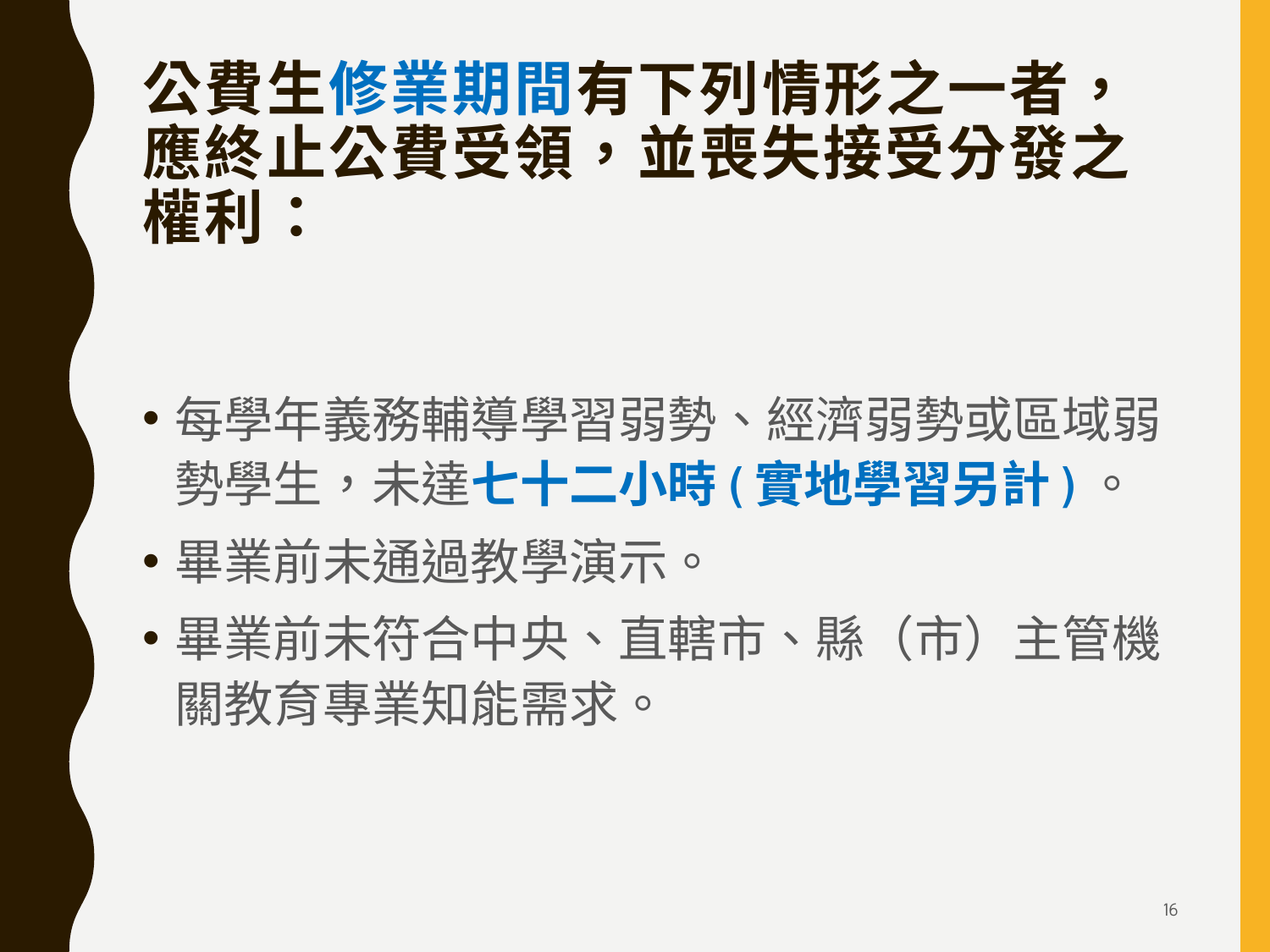

# 公費生修業期間有下列情形之一者，應終止公費受領，並喪失接受分發之權利：
每學年義務輔導學習弱勢、經濟弱勢或區域弱勢學生，未達七十二小時(實地學習另計)。
畢業前未通過教學演示。
畢業前未符合中央、直轄市、縣（市）主管機關教育專業知能需求。

16